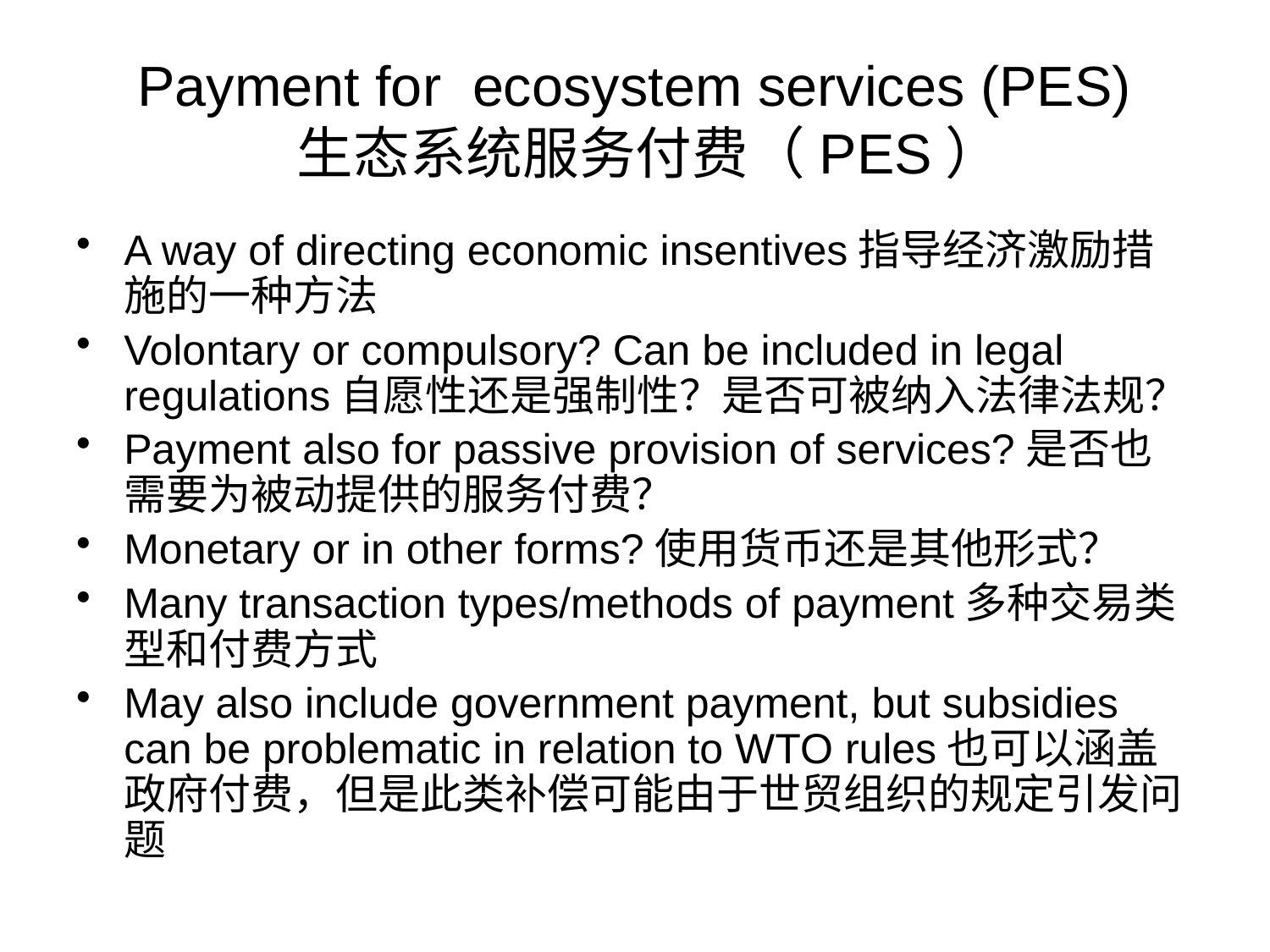

# Payment for  ecosystem services (PES) 生态系统服务付费（PES）
A way of directing economic insentives指导经济激励措施的一种方法
Volontary or compulsory? Can be included in legal regulations自愿性还是强制性？是否可被纳入法律法规？
Payment also for passive provision of services?是否也需要为被动提供的服务付费？
Monetary or in other forms?使用货币还是其他形式？
Many transaction types/methods of payment多种交易类型和付费方式
May also include government payment, but subsidies can be problematic in relation to WTO rules也可以涵盖政府付费，但是此类补偿可能由于世贸组织的规定引发问题